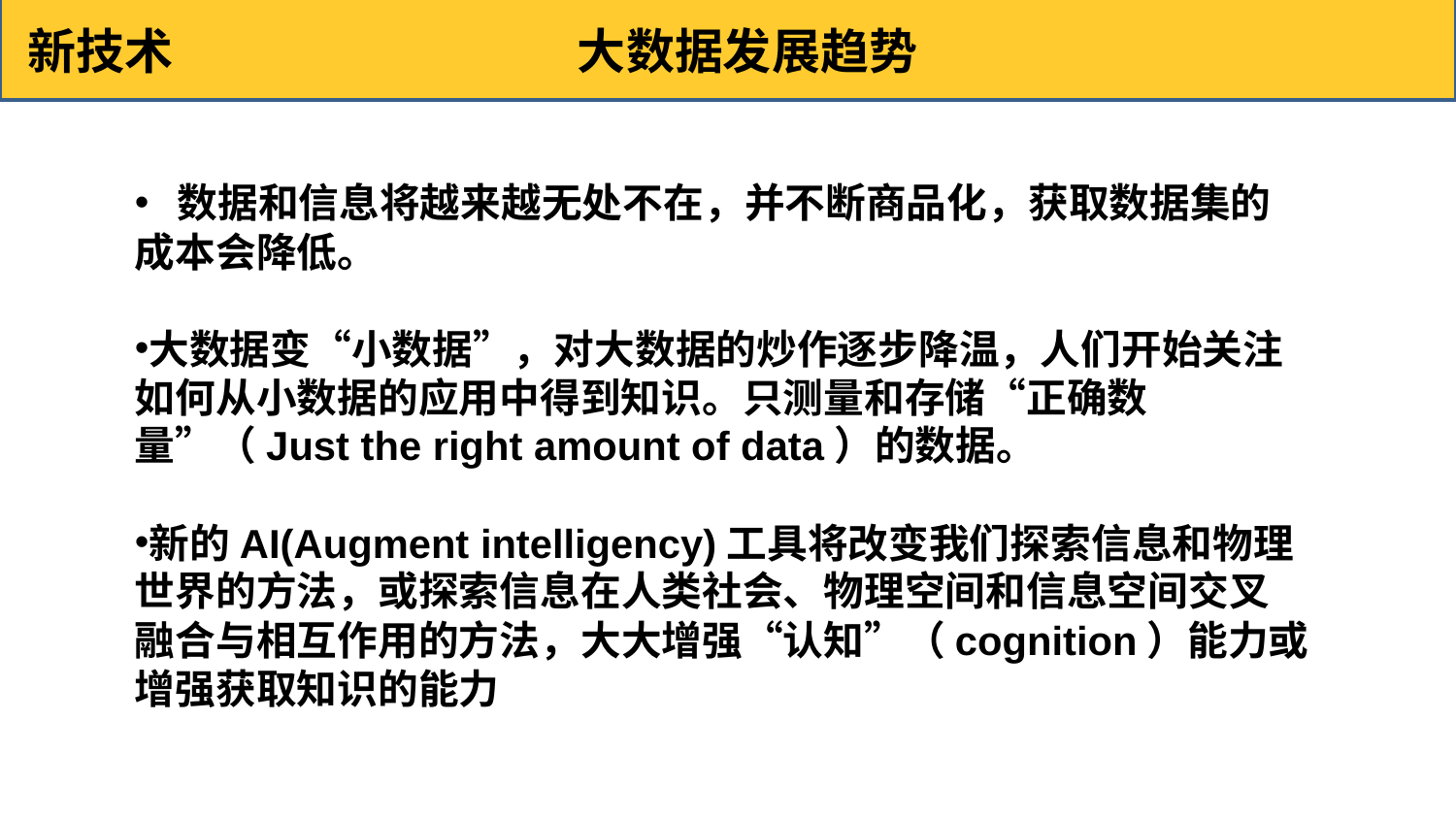

新技术                                     大数据发展趋势

  数据和信息将越来越无处不在，并不断商品化，获取数据集的成本会降低。

大数据变“小数据”，对大数据的炒作逐步降温，人们开始关注如何从小数据的应用中得到知识。只测量和存储“正确数量”（Just the right amount of data）的数据。

新的AI(Augment intelligency)工具将改变我们探索信息和物理世界的方法，或探索信息在人类社会、物理空间和信息空间交叉融合与相互作用的方法，大大增强“认知”（cognition）能力或增强获取知识的能力
35